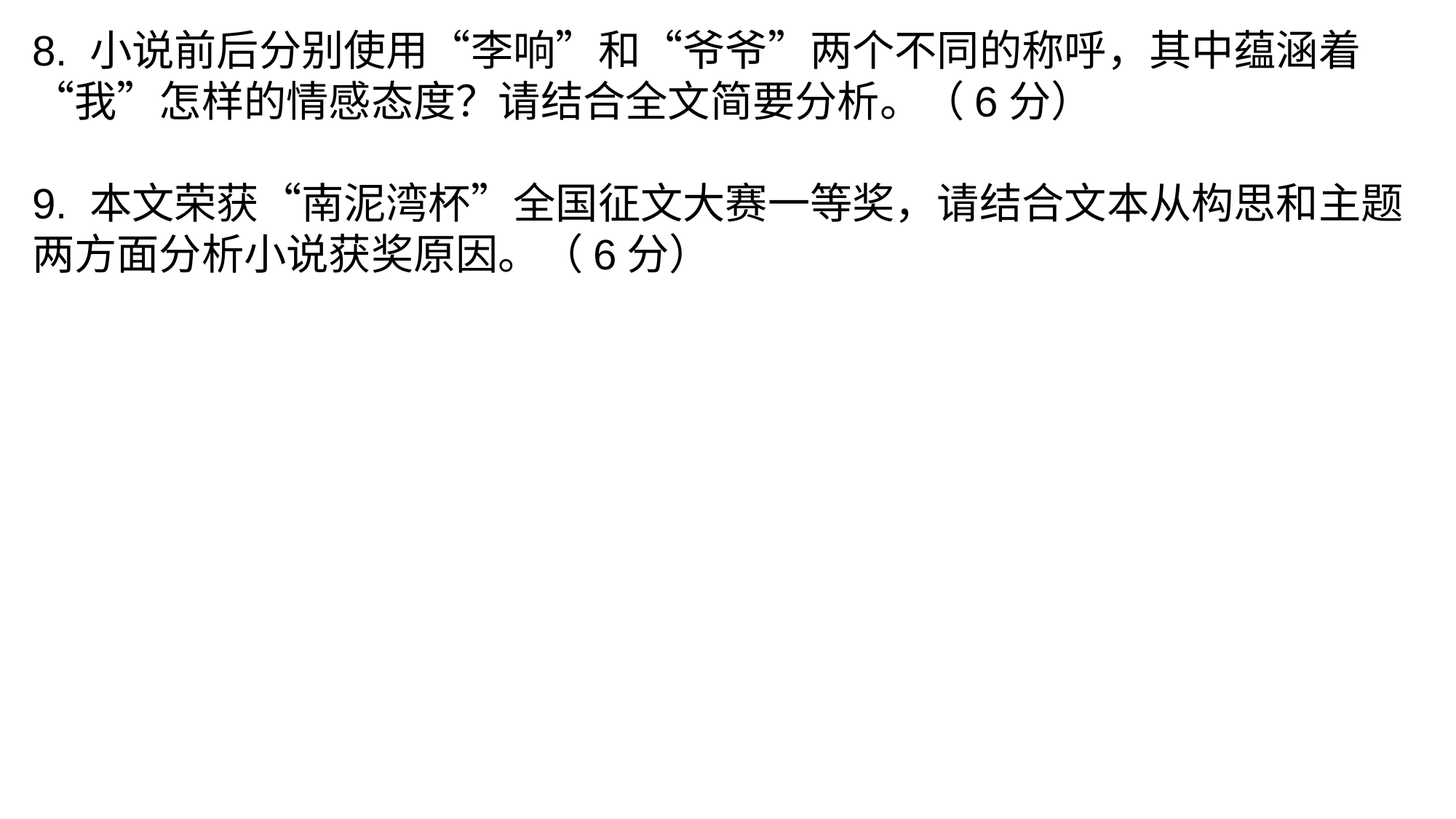

8. 小说前后分别使用“李响”和“爷爷”两个不同的称呼，其中蕴涵着“我”怎样的情感态度？请结合全文简要分析。（6分）

9. 本文荣获“南泥湾杯”全国征文大赛一等奖，请结合文本从构思和主题两方面分析小说获奖原因。（6分）